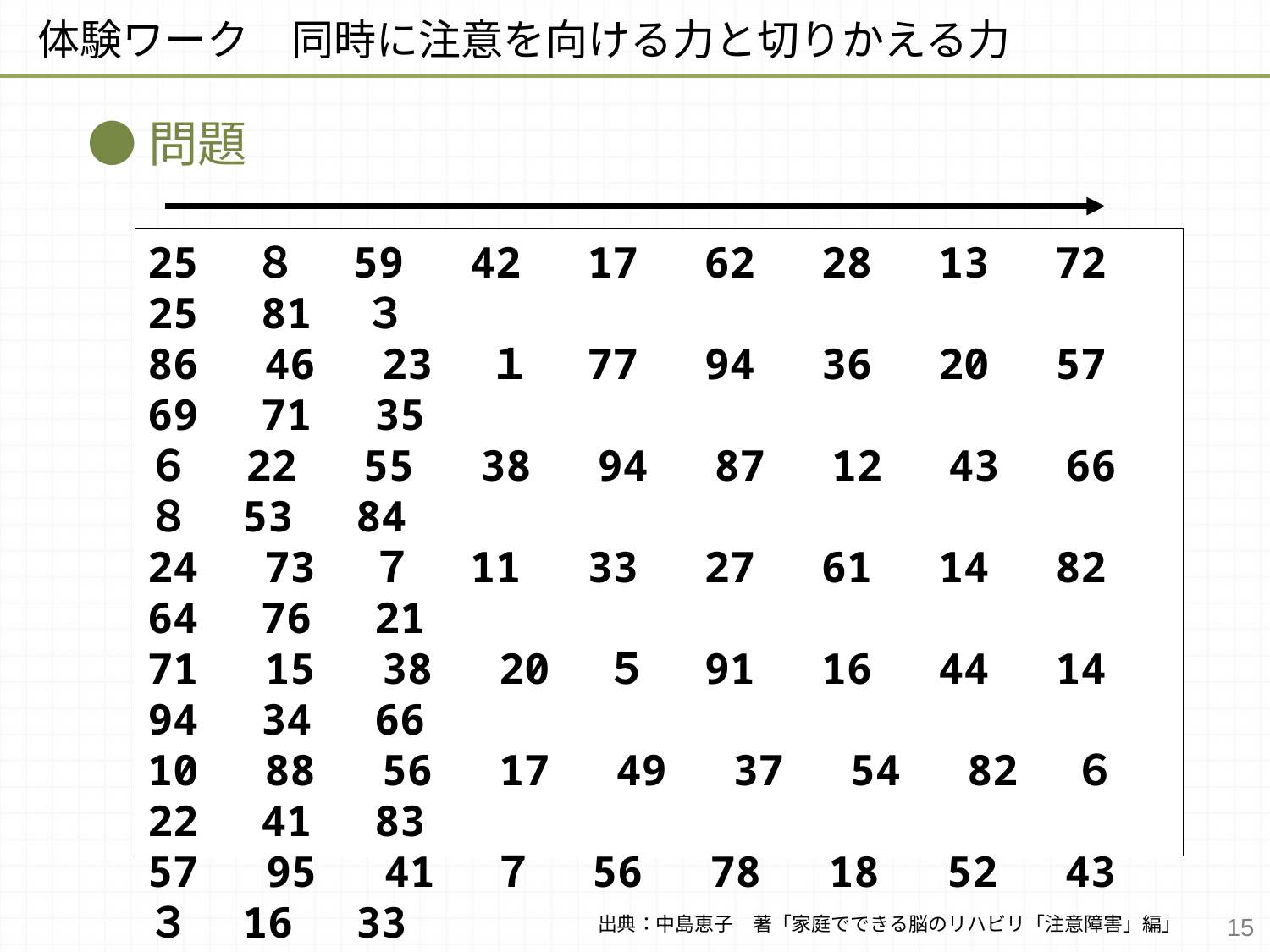

体験ワーク　同時に注意を向ける力と切りかえる力

●問題
25　８　59　42　17　62　28　13　72　25　81　３
86　46　23　１　77　94　36　20　57　69　71　35
６　22　55　38　94　87　12　43　66　８　53　84
24　73　７　11　33　27　61　14　82　64　76　21
71　15　38　20　５　91　16　44　14　94　34　66
10　88　56　17　49　37　54　82　６　22　41　83
57　95　41　７　56　78　18　52　43　３　16　33
75　30　99　84　64　11　26　89　36　87　22　27
４　52　46　80　39　63　42　58　９　61　39　２
37　86　29　46　70　39　５　10　84　27　31　16
70　98　74　12　88　40　34　57　13　71　48　69
21　45　39　67　25　36　73　２　85　63　９　34
15
出典：中島恵子　著「家庭でできる脳のリハビリ「注意障害」編」